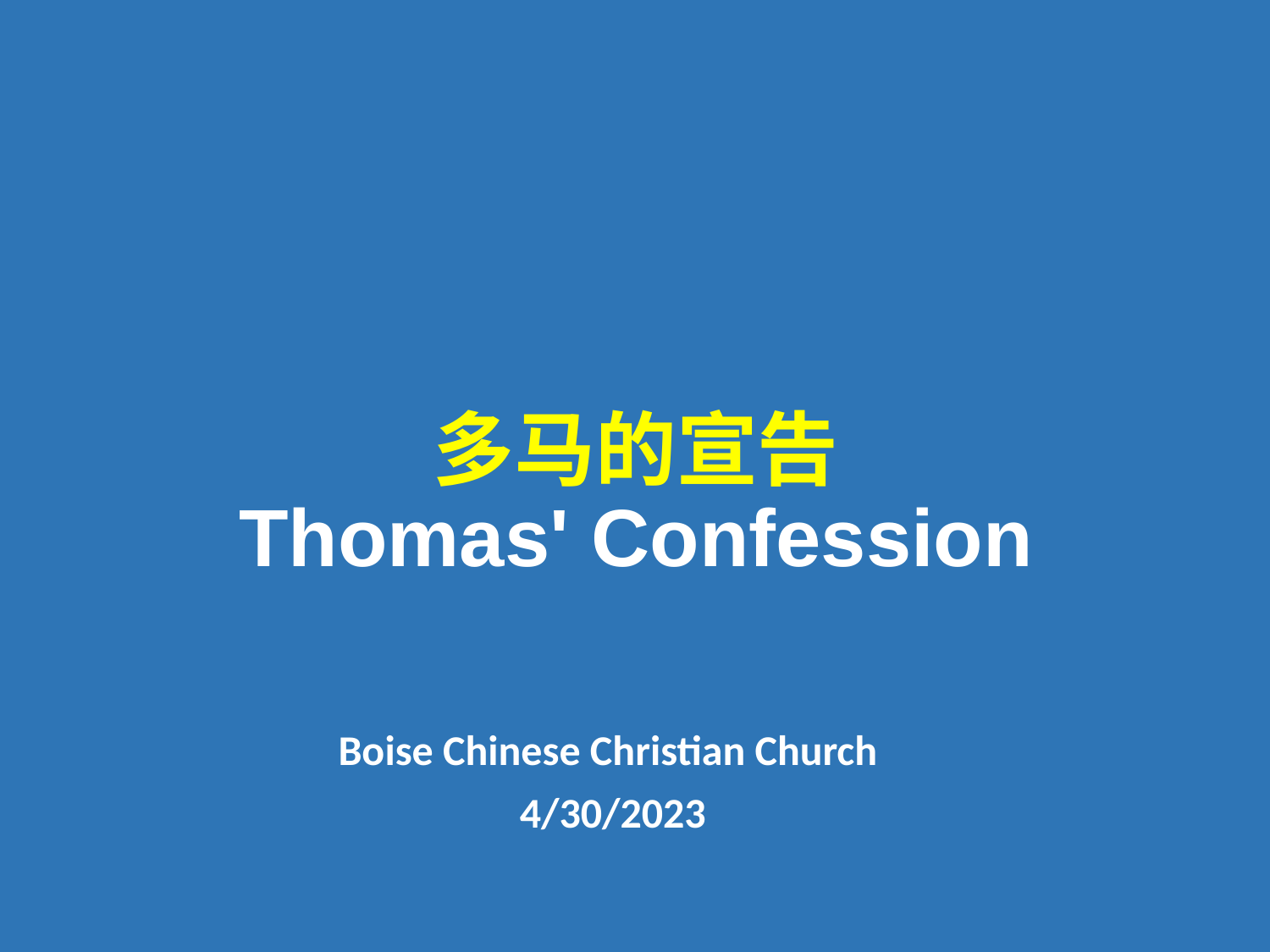

# 多马的宣告 Thomas' Confession
Boise Chinese Christian Church
4/30/2023